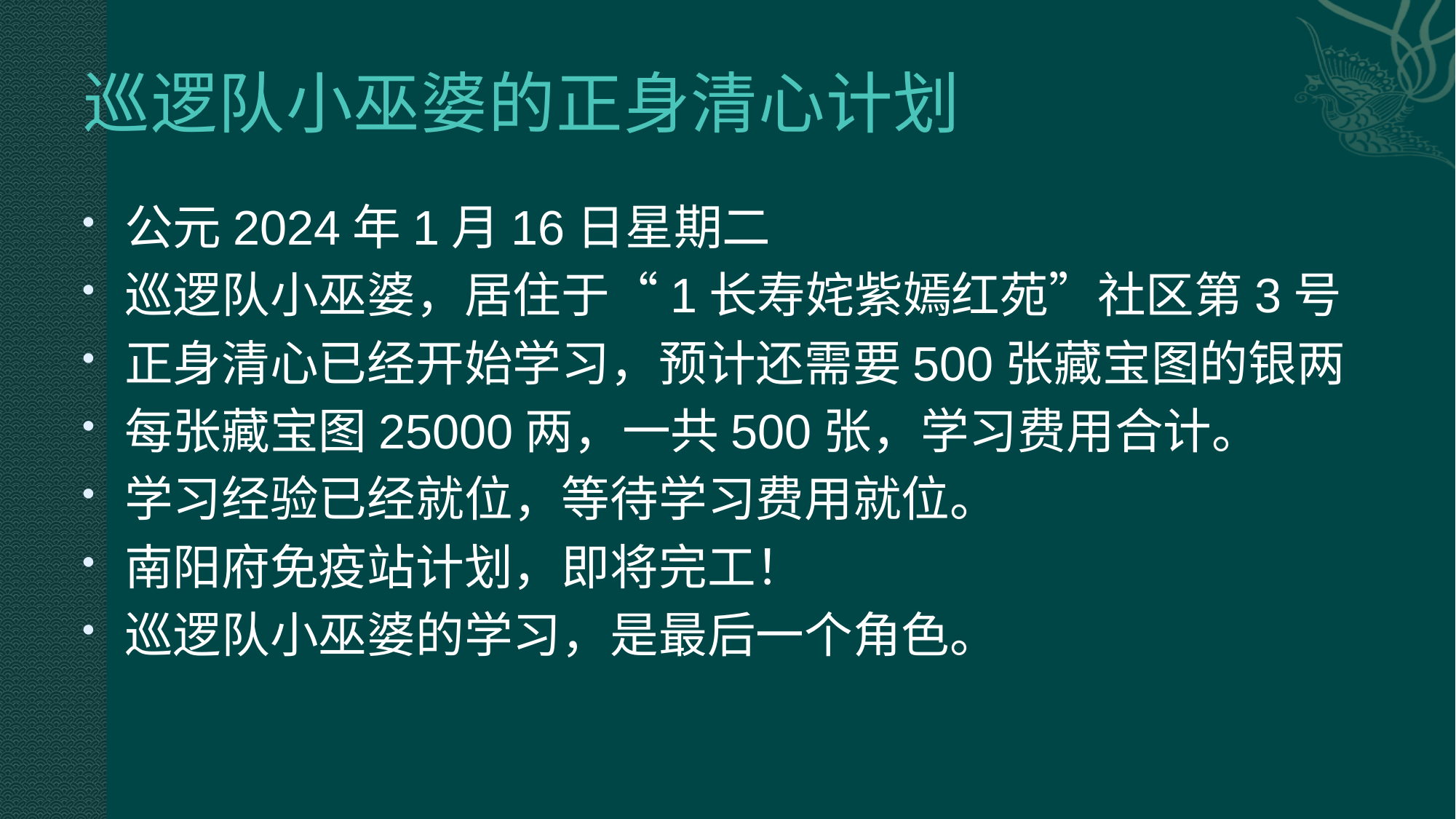

# 巡逻队小巫婆的正身清心计划
公元2024年1月16日星期二
巡逻队小巫婆，居住于“1长寿姹紫嫣红苑”社区第3号
正身清心已经开始学习，预计还需要500张藏宝图的银两
每张藏宝图25000两，一共500张，学习费用合计。
学习经验已经就位，等待学习费用就位。
南阳府免疫站计划，即将完工！
巡逻队小巫婆的学习，是最后一个角色。